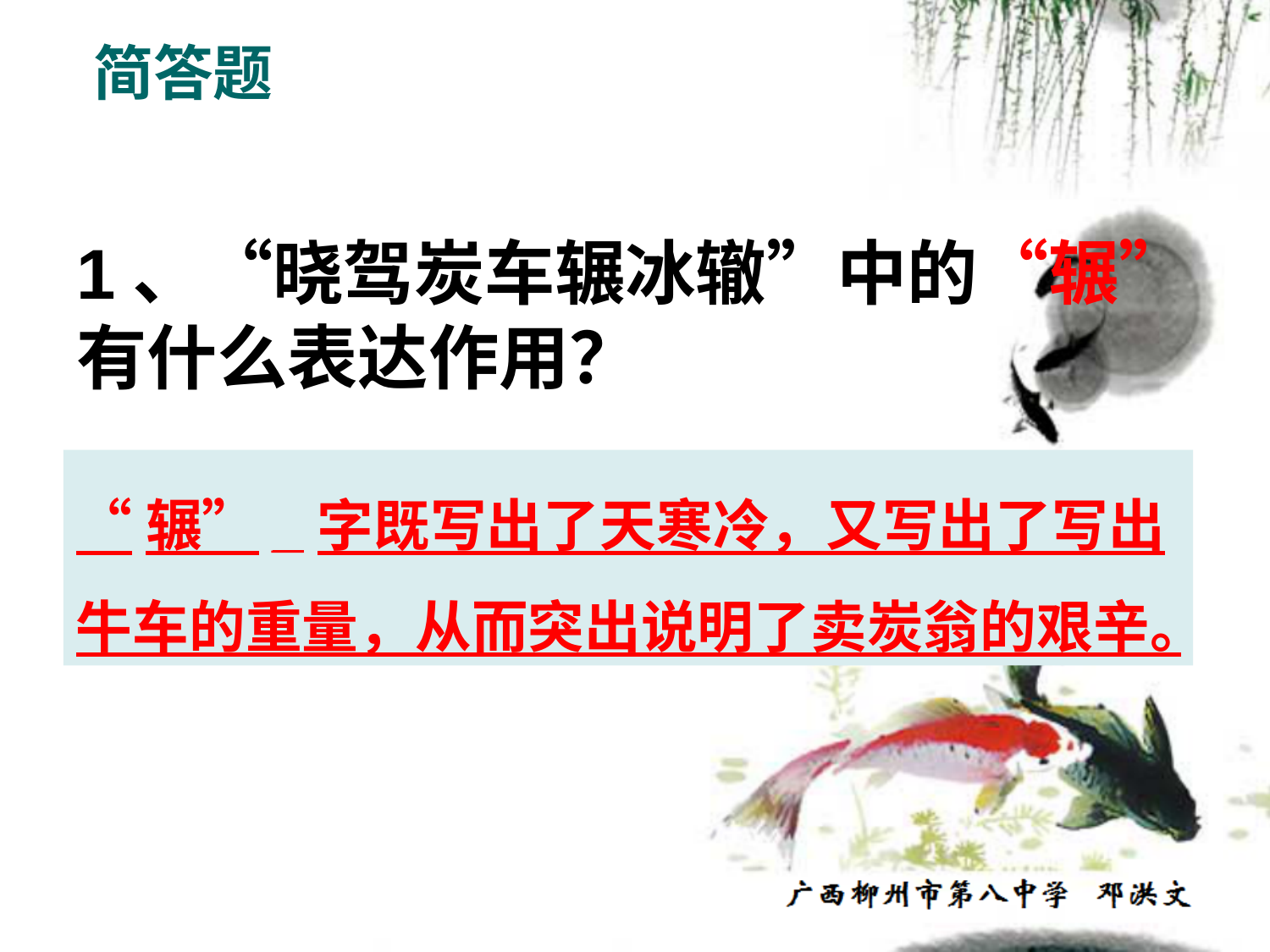

简答题
1、“晓驾炭车辗冰辙”中的“辗”有什么表达作用？

“辗”_字既写出了天寒冷，又写出了写出牛车的重量，从而突出说明了卖炭翁的艰辛。